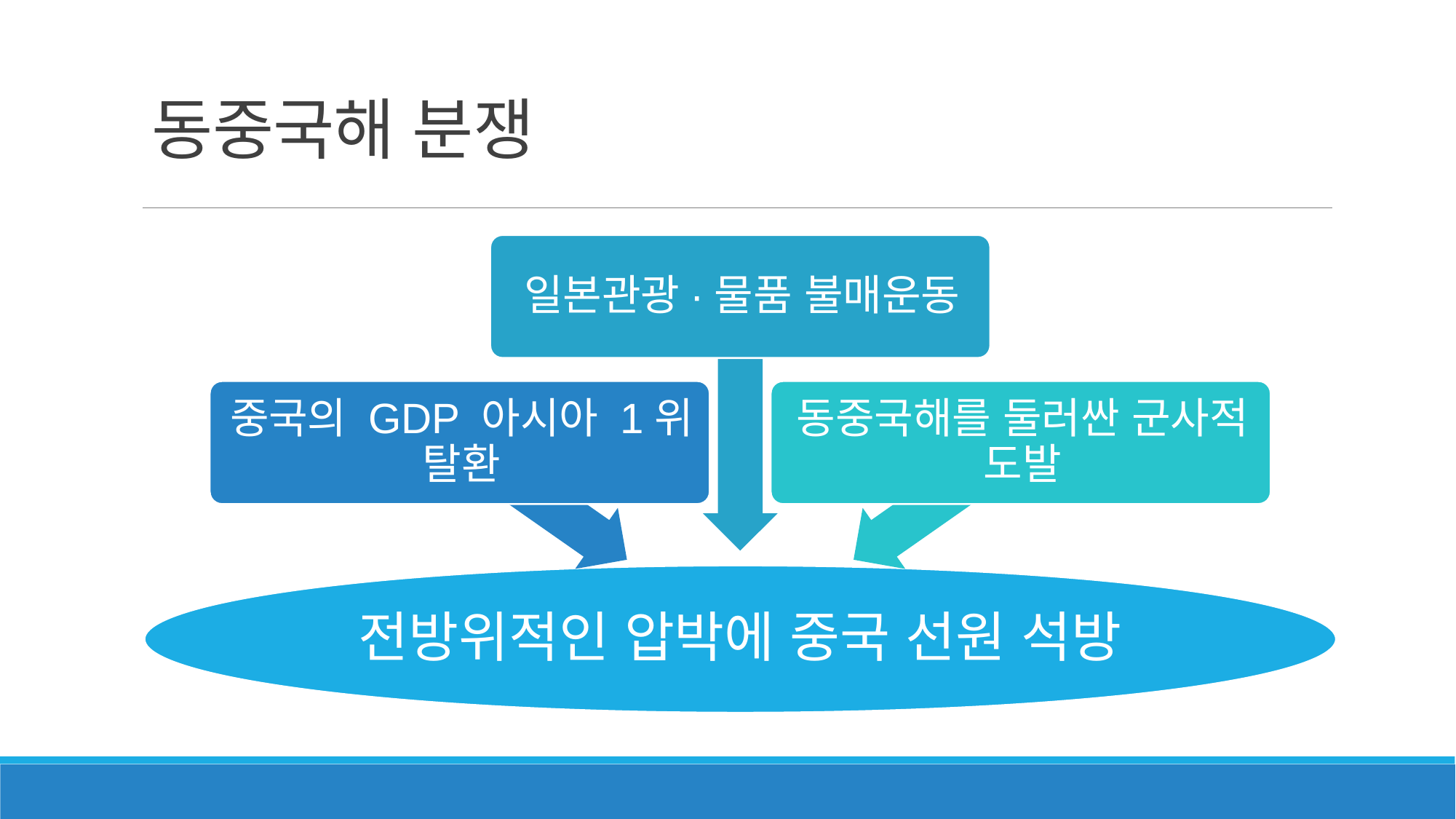

# 동중국해 분쟁
전방위적인 압박에 중국 선원 석방
중국의 GDP 아시아 1위 탈환
일본관광·물품 불매운동
동중국해를 둘러싼 군사적 도발